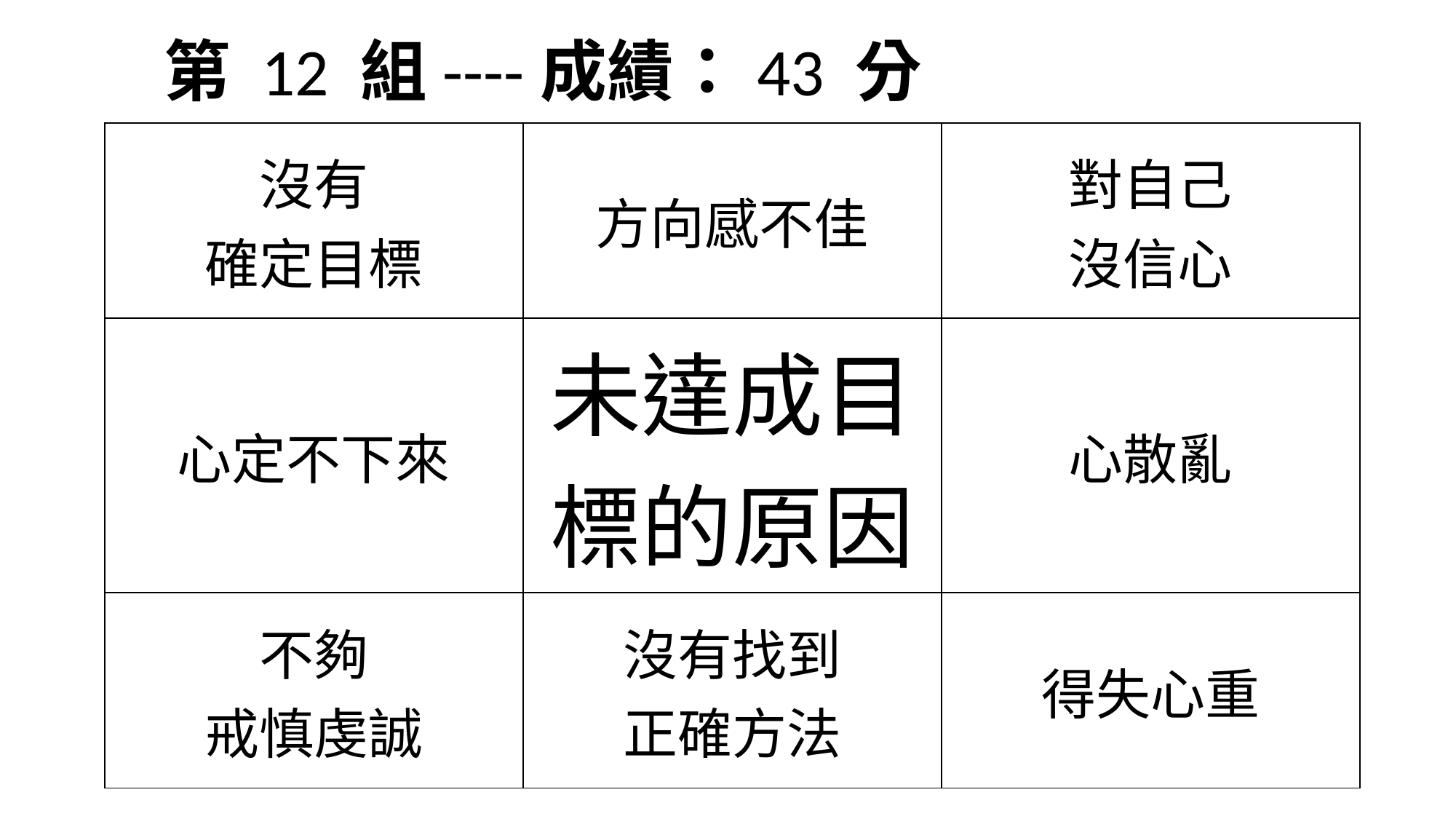

# 第 12 組----成績：43 分
| 沒有 確定目標 | 方向感不佳 | 對自己 沒信心 |
| --- | --- | --- |
| 心定不下來 | 未達成目標的原因 | 心散亂 |
| 不夠 戒慎虔誠 | 沒有找到 正確方法 | 得失心重 |